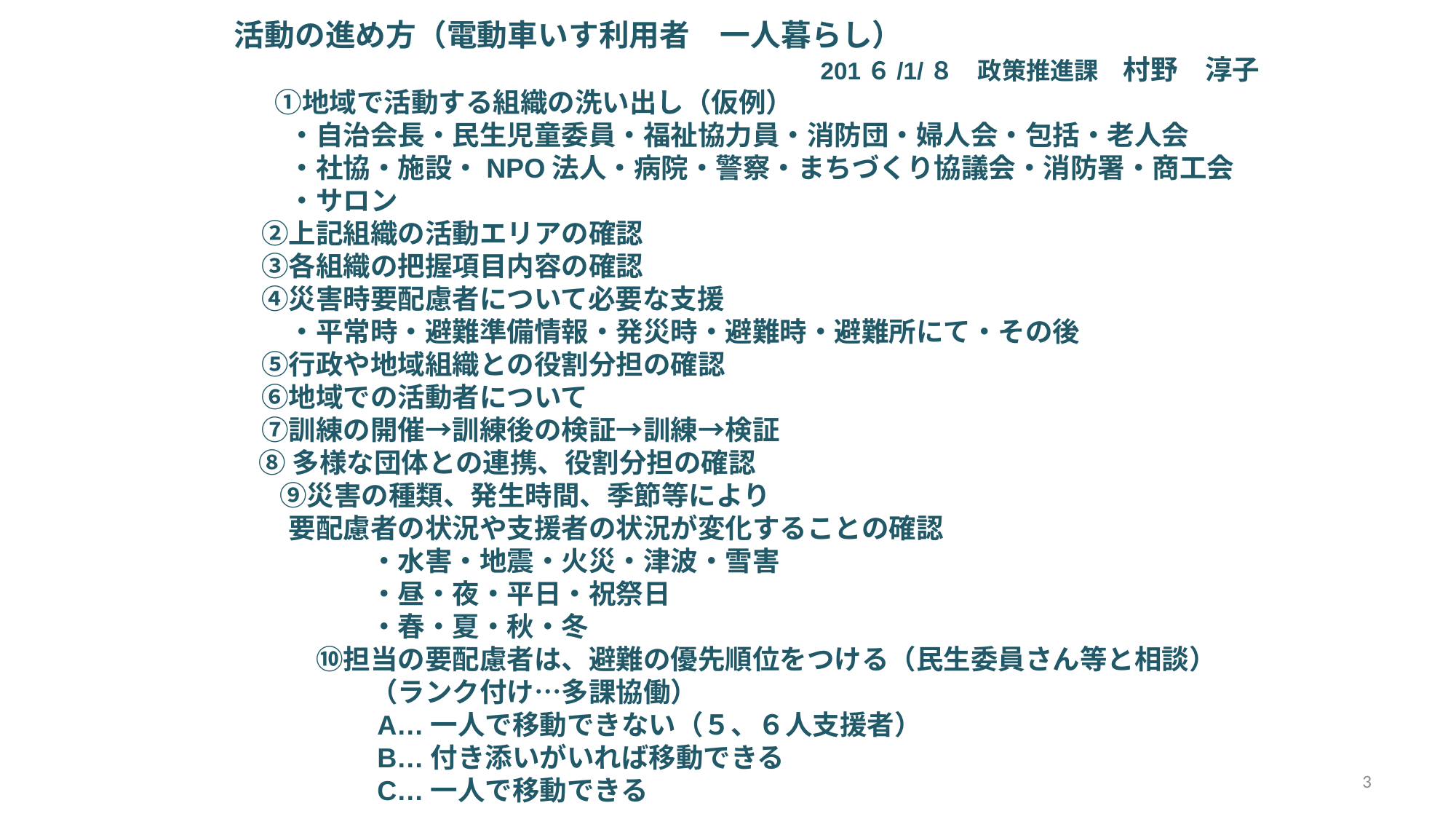

活動の進め方（電動車いす利用者　一人暮らし）
　　　　　　　　　　　　　　　　　　　　　　　　201６/1/８　政策推進課　村野　淳子
 　①地域で活動する組織の洗い出し（仮例）
　　・自治会長・民生児童委員・福祉協力員・消防団・婦人会・包括・老人会
　　・社協・施設・NPO法人・病院・警察・まちづくり協議会・消防署・商工会
　　・サロン
　②上記組織の活動エリアの確認
　③各組織の把握項目内容の確認
　④災害時要配慮者について必要な支援
　　・平常時・避難準備情報・発災時・避難時・避難所にて・その後
　⑤行政や地域組織との役割分担の確認
　⑥地域での活動者について
　⑦訓練の開催→訓練後の検証→訓練→検証
 ⑧多様な団体との連携、役割分担の確認
　⑨災害の種類、発生時間、季節等により
要配慮者の状況や支援者の状況が変化することの確認
　　　・水害・地震・火災・津波・雪害
　　　・昼・夜・平日・祝祭日
　　　・春・夏・秋・冬
　⑩担当の要配慮者は、避難の優先順位をつける（民生委員さん等と相談）
　　　（ランク付け…多課協働）
　　　A…一人で移動できない（５、６人支援者）
　　　B…付き添いがいれば移動できる
　　　C…一人で移動できる
3